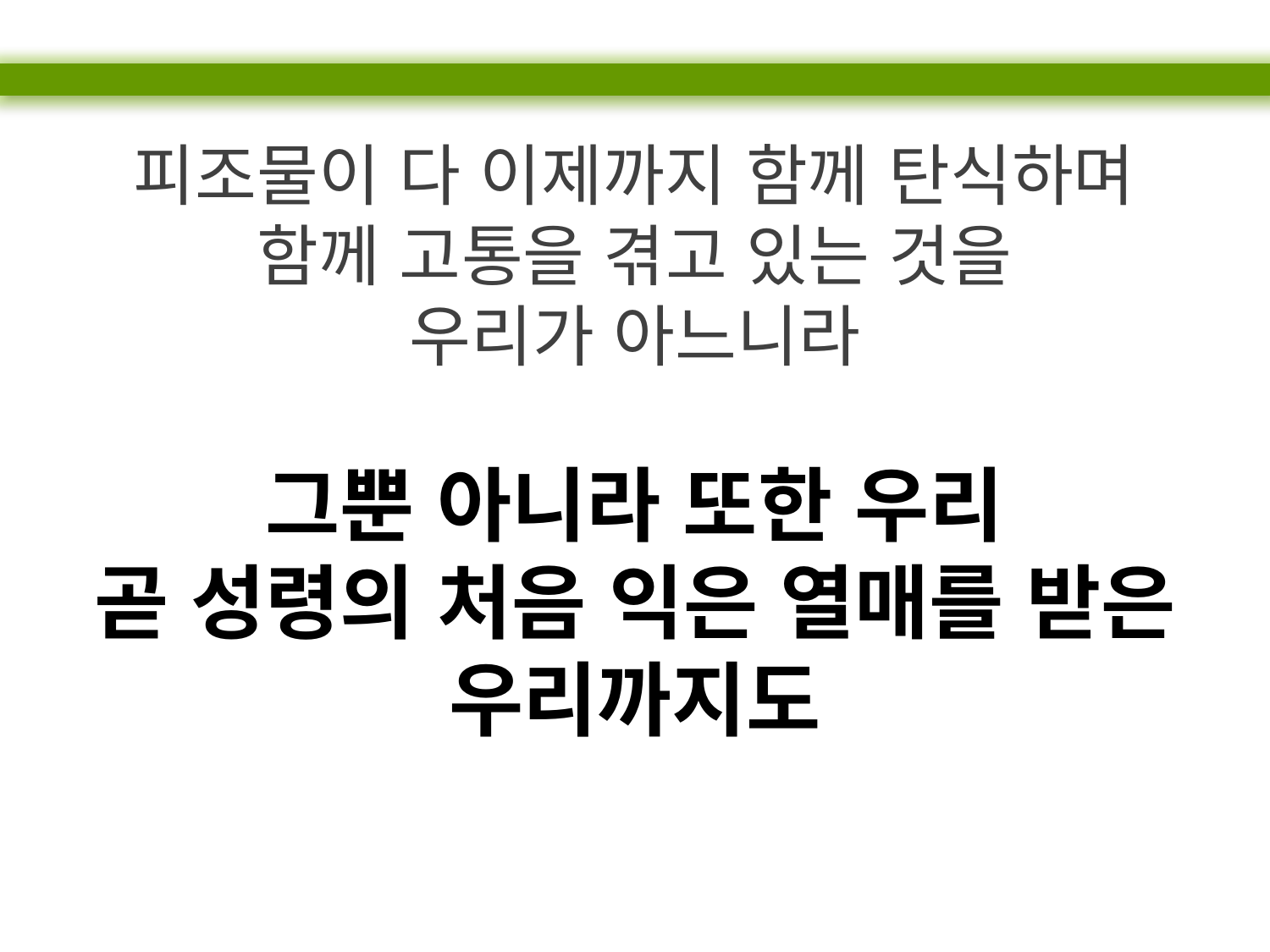

피조물이 다 이제까지 함께 탄식하며
함께 고통을 겪고 있는 것을
우리가 아느니라
그뿐 아니라 또한 우리
곧 성령의 처음 익은 열매를 받은 우리까지도